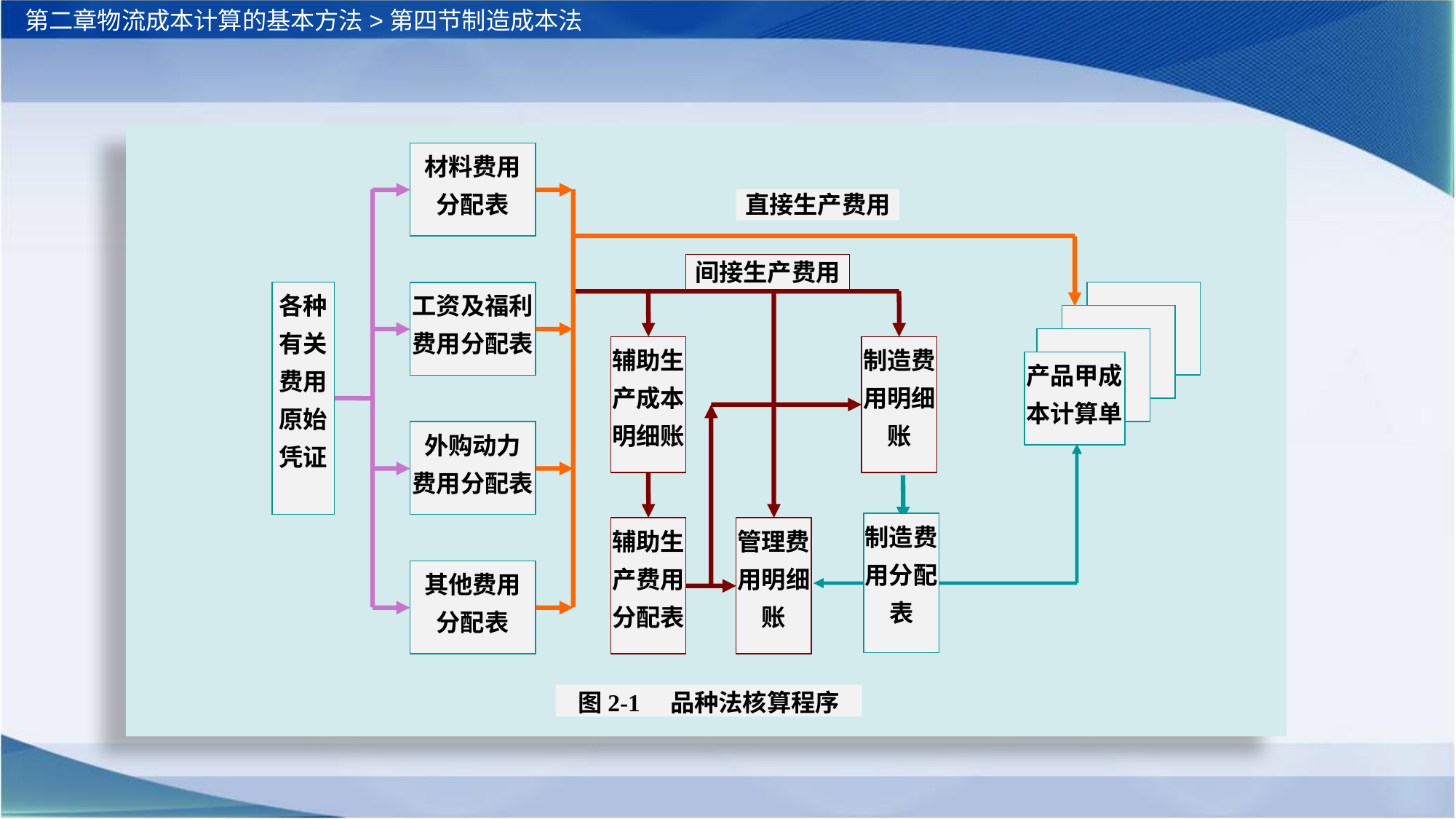

第二章物流成本计算的基本方法>第四节制造成本法

材料费用
分配表

各种
有关
费用
原始
凭证
工资及福利
费用分配表

外购动力
费用分配表

其他费用
分配表

图2-1　品种法核算程序

直接生产费用

产品甲成
本计算单

间接生产费用

辅助生
产成本
明细账
制造费
用明细
账

辅助生
产费用
分配表
管理费
用明细
账

制造费
用分配
表